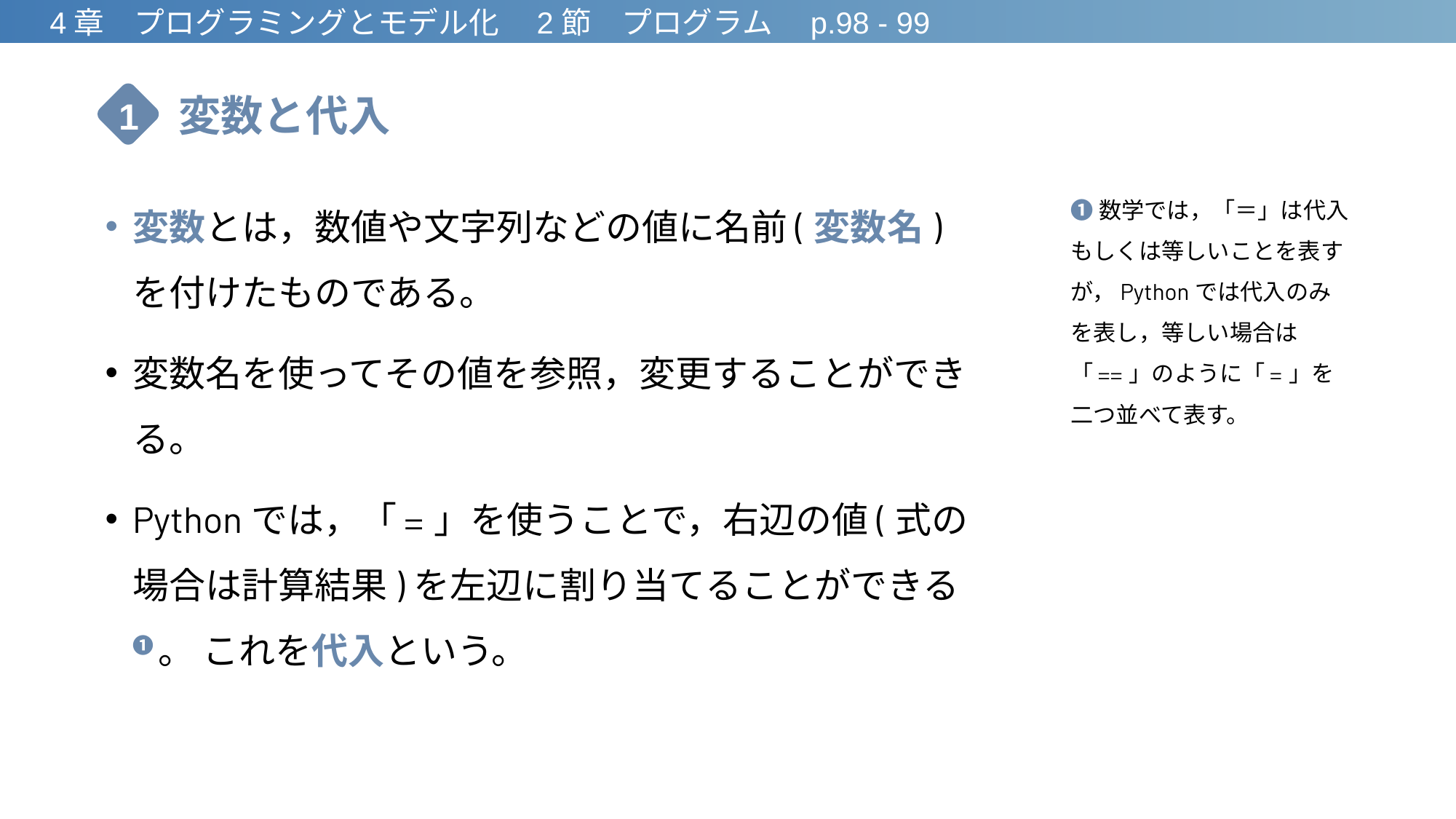

4章　プログラミングとモデル化　2節　プログラム　p.98 - 99

変数と代入
1

❶数学では，「＝」は代入もしくは等しいことを表すが，Pythonでは代入のみを表し，等しい場合は「==」のように「=」を二つ並べて表す。

変数とは，数値や文字列などの値に名前(変数名)を付けたものである。
変数名を使ってその値を参照，変更することができる。
Pythonでは，「=」を使うことで，右辺の値(式の場合は計算結果)を左辺に割り当てることができる❶ 。 これを代入という。